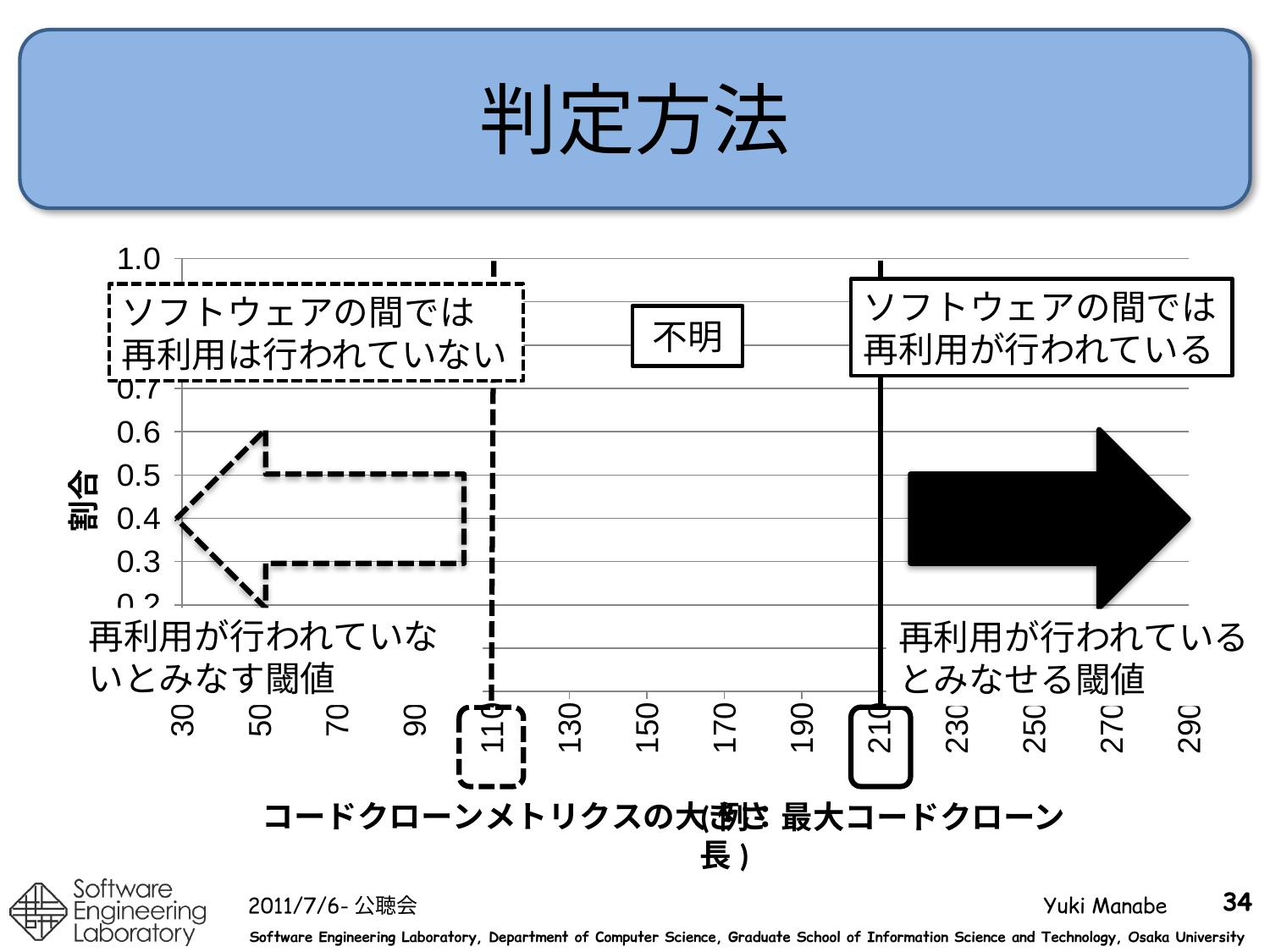

# 判定方法

### Chart

| Category |  |
|---|---|
ソフトウェアの間では
再利用が行われている
ソフトウェアの間では
再利用は行われていない
不明

再利用が行われていないとみなす閾値
再利用が行われているとみなせる閾値

(例：最大コードクローン長)
34
2011/7/6-公聴会
Yuki Manabe